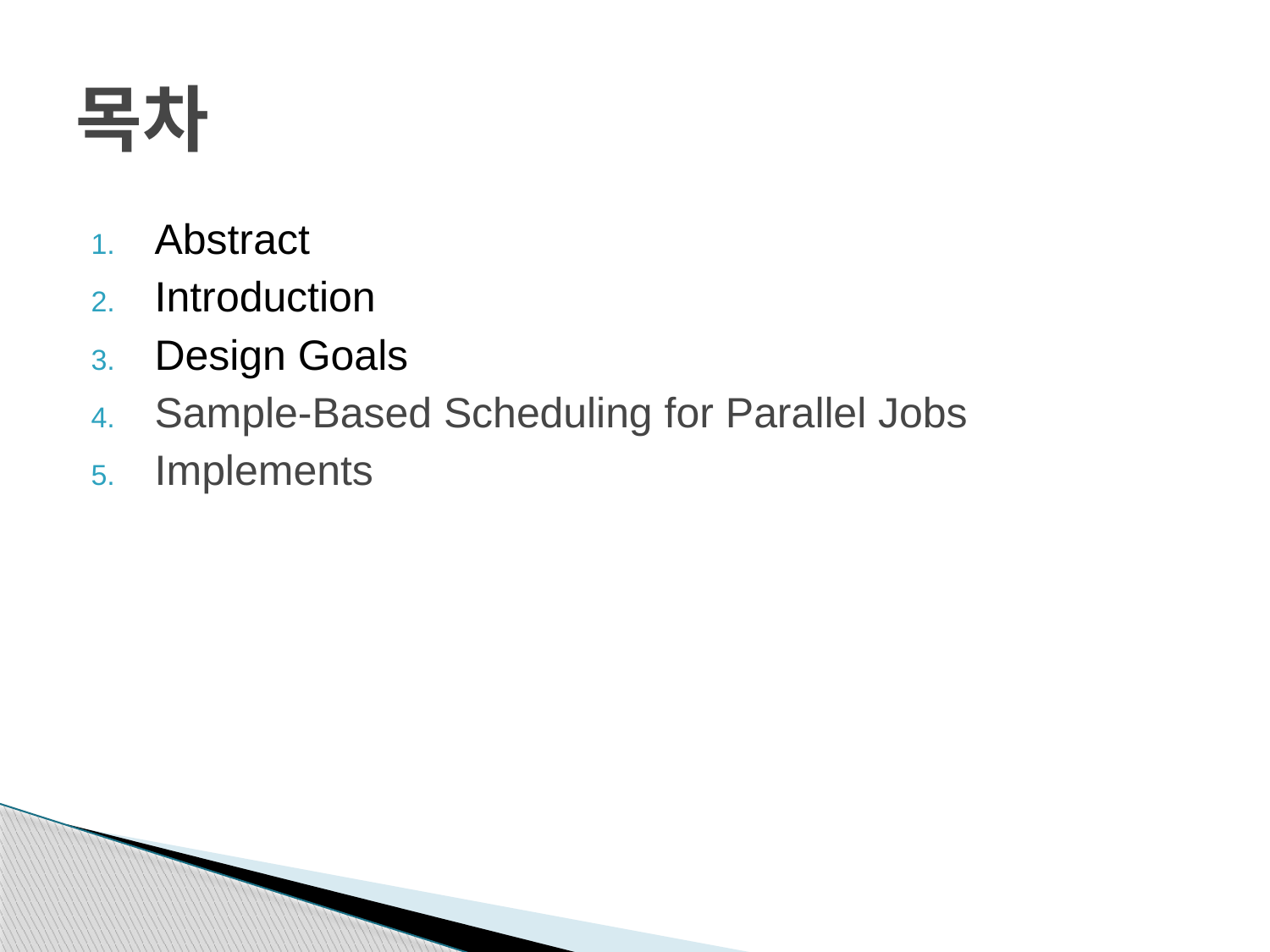

# 목차
Abstract
Introduction
Design Goals
Sample-Based Scheduling for Parallel Jobs
Implements